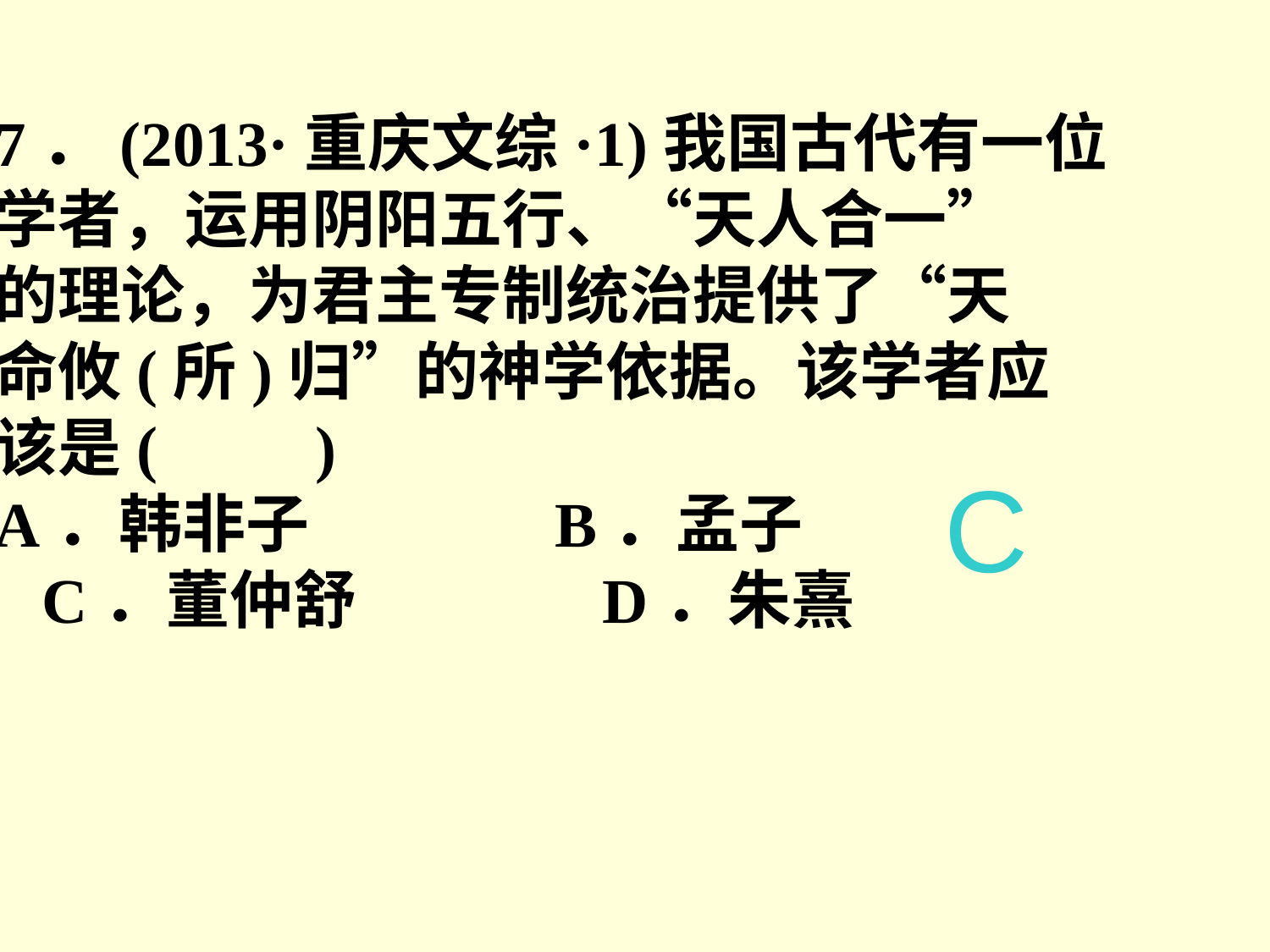

7．(2013·重庆文综·1)我国古代有一位
学者，运用阴阳五行、“天人合一”
的理论，为君主专制统治提供了“天
命攸(所)归”的神学依据。该学者应
该是(　　)
A．韩非子                B．孟子
   C．董仲舒                D．朱熹
C